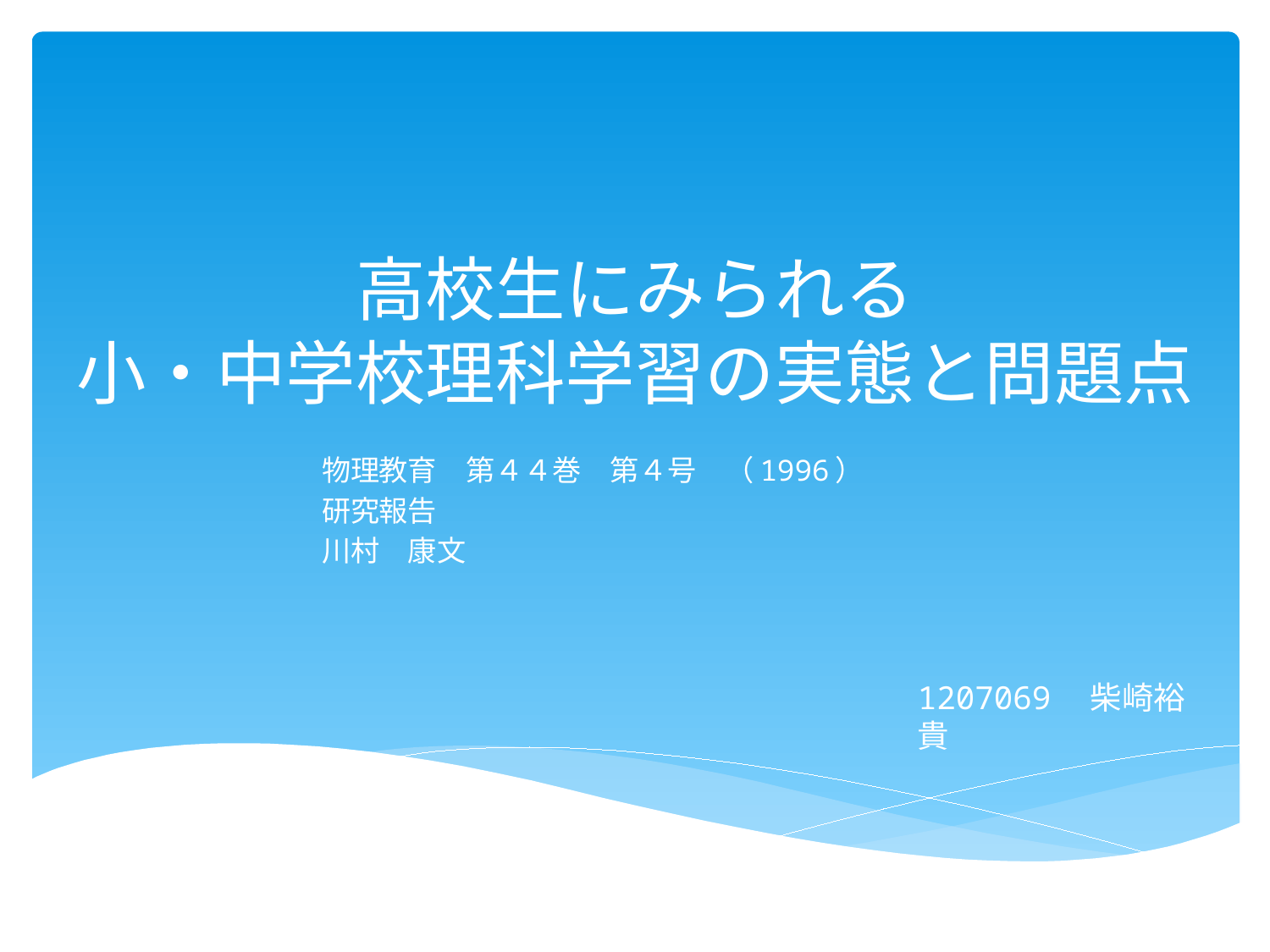

# 高校生にみられる 小・中学校理科学習の実態と問題点
物理教育　第４４巻　第４号　（1996）
研究報告
川村　康文
1207069　柴崎裕貴